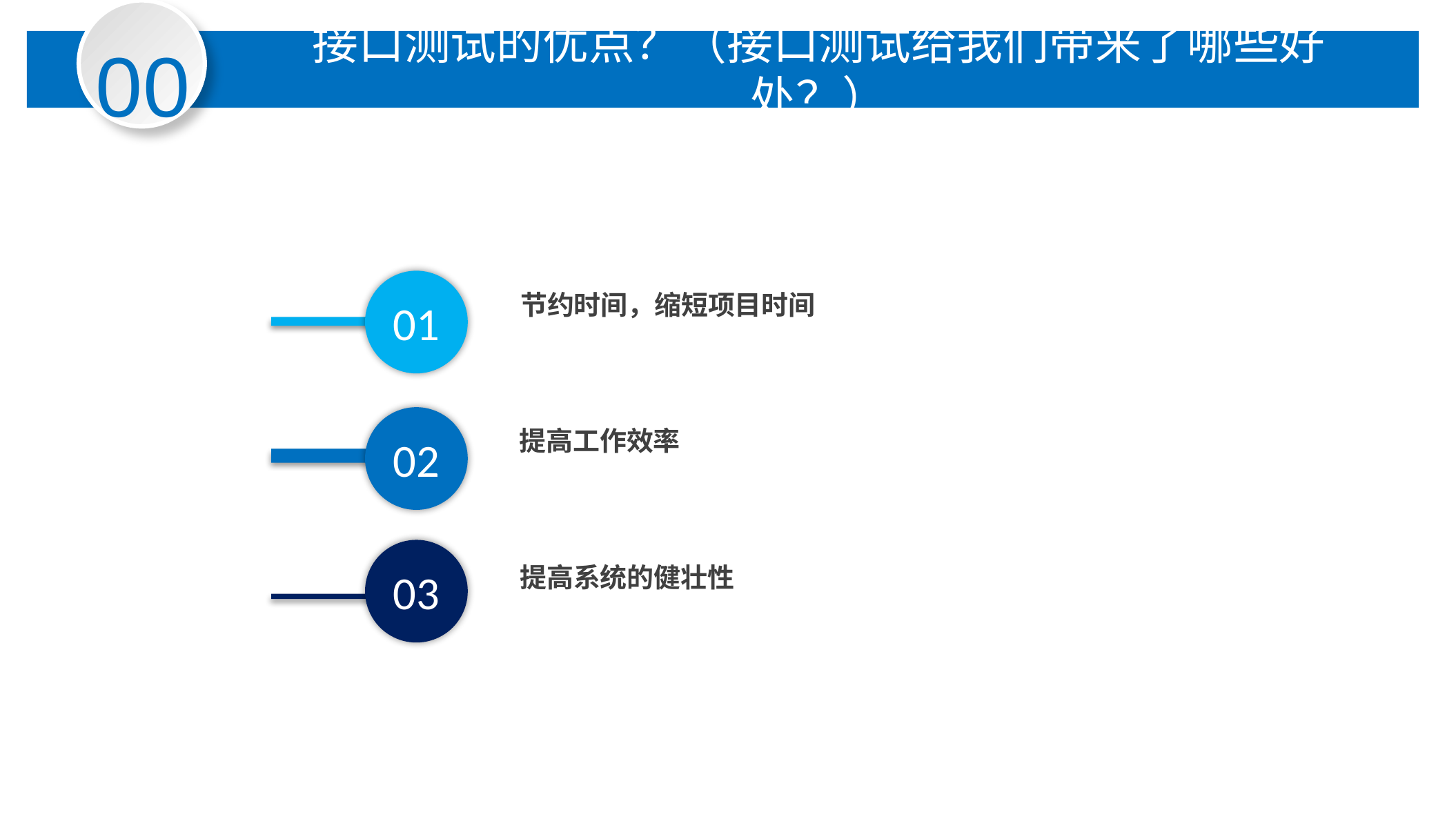

00
接口测试的优点？（接口测试给我们带来了哪些好处？）

01
节约时间，缩短项目时间

02
提高工作效率

03
提高系统的健壮性